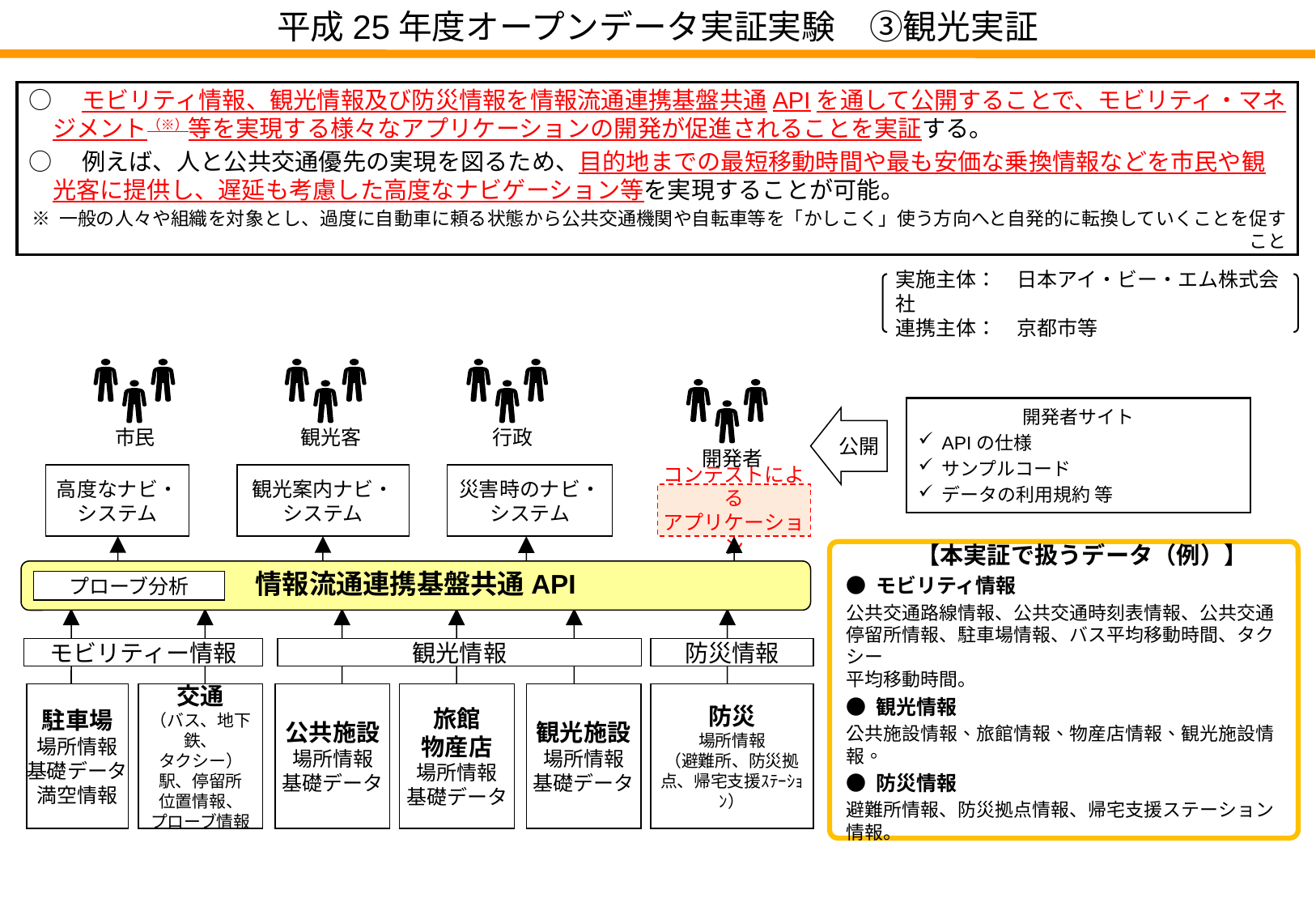

平成25年度オープンデータ実証実験　③観光実証
○　モビリティ情報、観光情報及び防災情報を情報流通連携基盤共通APIを通して公開することで、モビリティ・マネジメント（※）等を実現する様々なアプリケーションの開発が促進されることを実証する。
○　例えば、人と公共交通優先の実現を図るため、目的地までの最短移動時間や最も安価な乗換情報などを市民や観光客に提供し、遅延も考慮した高度なナビゲーション等を実現することが可能。
※ 一般の人々や組織を対象とし、過度に自動車に頼る状態から公共交通機関や自転車等を「かしこく」使う方向へと自発的に転換していくことを促すこと
実施主体：　日本アイ・ビー・エム株式会社
連携主体：　京都市等

市民

観光客

行政

開発者
開発者サイト
APIの仕様
サンプルコード
データの利用規約 等
公開
高度なナビ・
システム
観光案内ナビ・
システム
災害時のナビ・
システム
コンテストによる
アプリケーション

　【本実証で扱うデータ（例）】
● モビリティ情報
公共交通路線情報、公共交通時刻表情報、公共交通停留所情報、駐車場情報、バス平均移動時間、タクシー
平均移動時間。
● 観光情報
公共施設情報、旅館情報、物産店情報、観光施設情報。
● 防災情報
避難所情報、防災拠点情報、帰宅支援ステーション情報。
情報流通連携基盤共通API
プローブ分析

モビリティー情報
観光情報
防災情報
駐車場
場所情報
基礎データ
満空情報
交通
（バス、地下鉄、
タクシー）
駅、停留所
位置情報、
プローブ情報
公共施設
場所情報
基礎データ
旅館
物産店
場所情報
基礎データ
観光施設
場所情報
基礎データ
防災
場所情報
（避難所、防災拠点、帰宅支援ｽﾃｰｼｮﾝ）